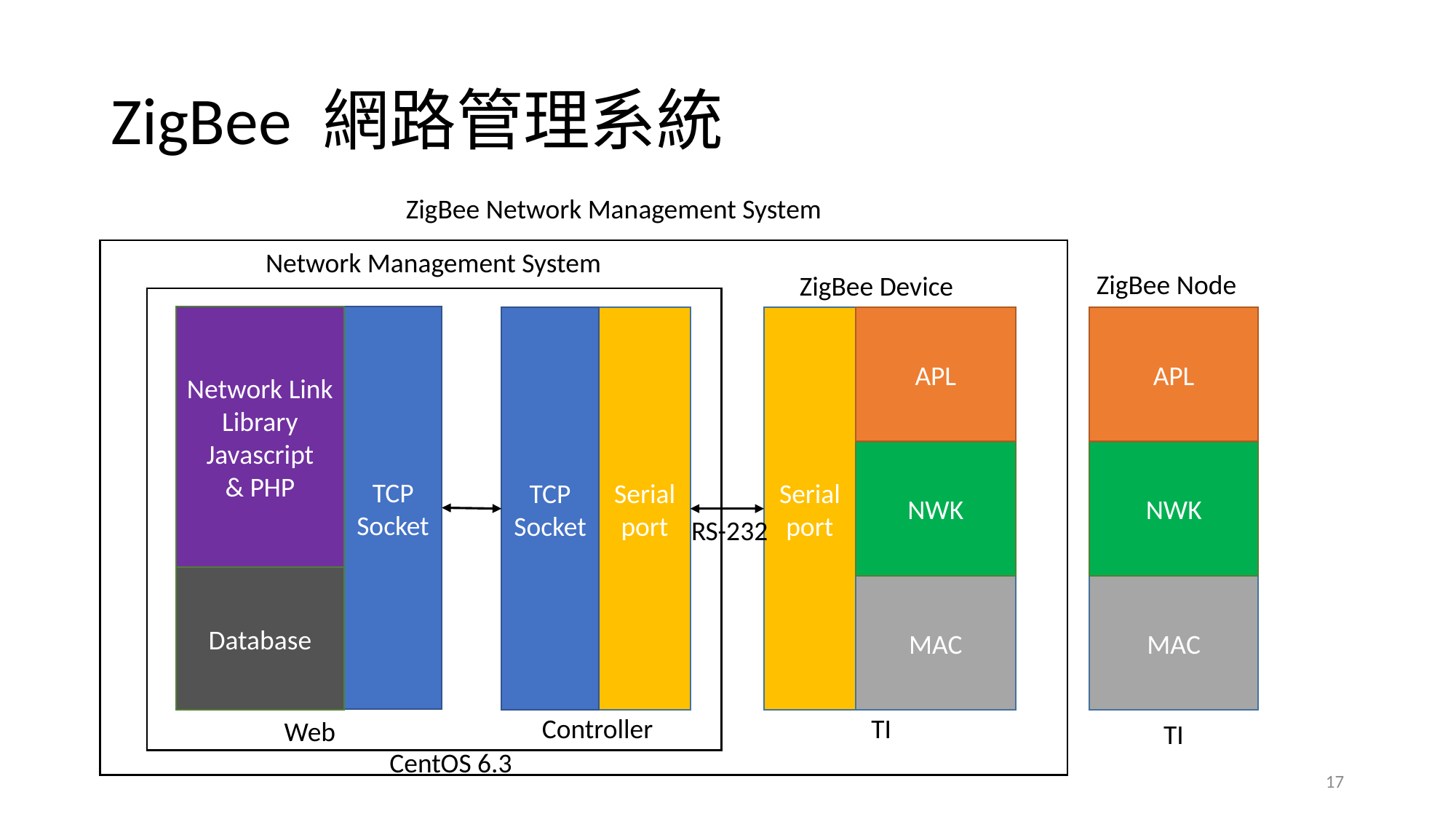

# ZigBee 網路管理系統
ZigBee Network Management System
Network Management System

ZigBee Node
ZigBee Device

Network Link Library Javascript
& PHP
TCP
Socket
TCP
Socket
Serial port
Serial port
APL
APL
NWK
NWK
RS-232
Database
MAC
MAC
Controller
TI
Web
TI
CentOS 6.3
17